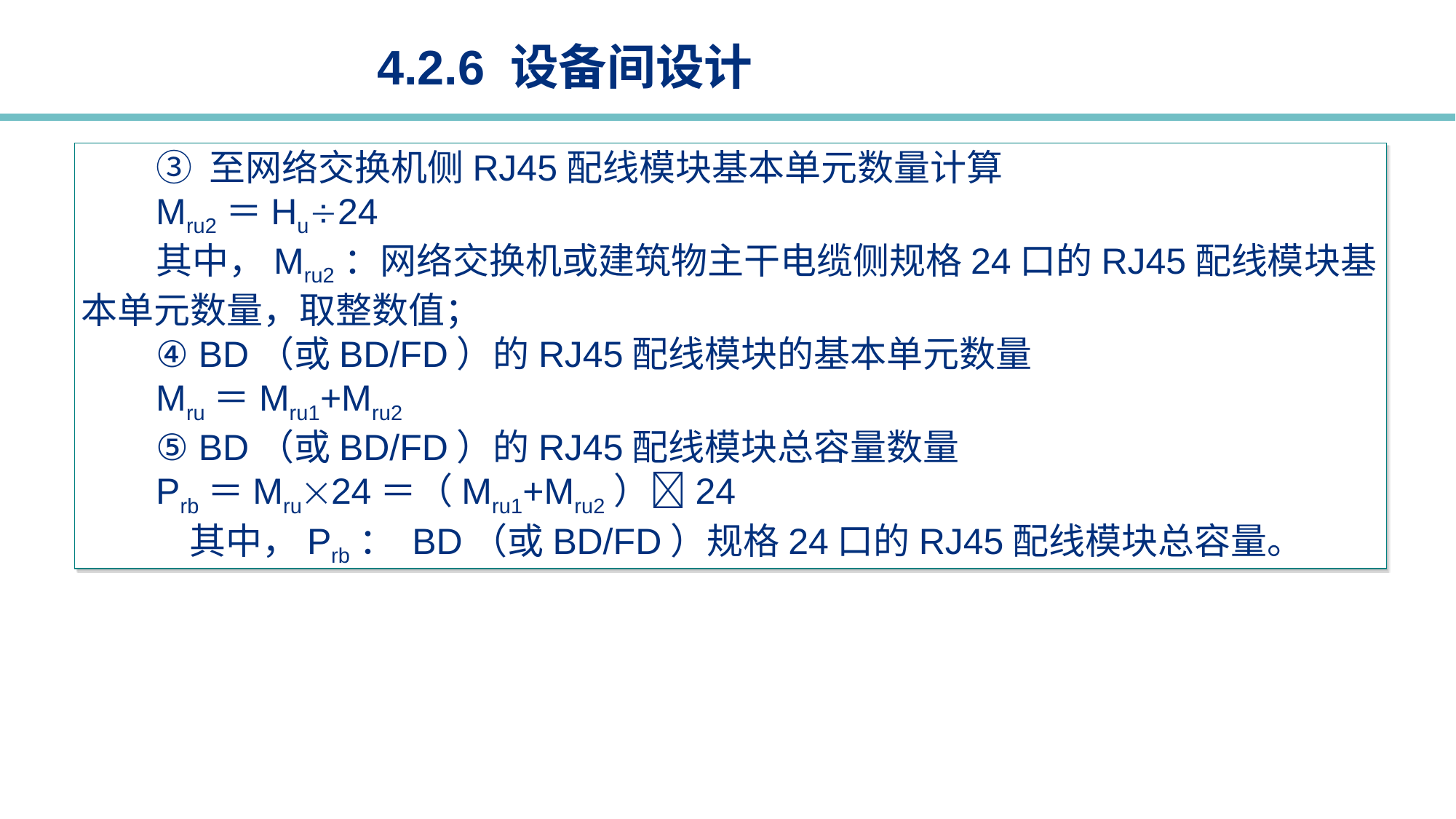

4.2.6 设备间设计
③ 至网络交换机侧RJ45配线模块基本单元数量计算
Mru2＝Hu÷24
其中，Mru2：网络交换机或建筑物主干电缆侧规格24口的RJ45配线模块基本单元数量，取整数值；
④ BD（或BD/FD）的RJ45配线模块的基本单元数量
Mru＝Mru1+Mru2
⑤ BD（或BD/FD）的RJ45配线模块总容量数量
Prb＝Mru×24＝（Mru1+Mru2）×24
   其中，Prb： BD（或BD/FD）规格24口的RJ45配线模块总容量。